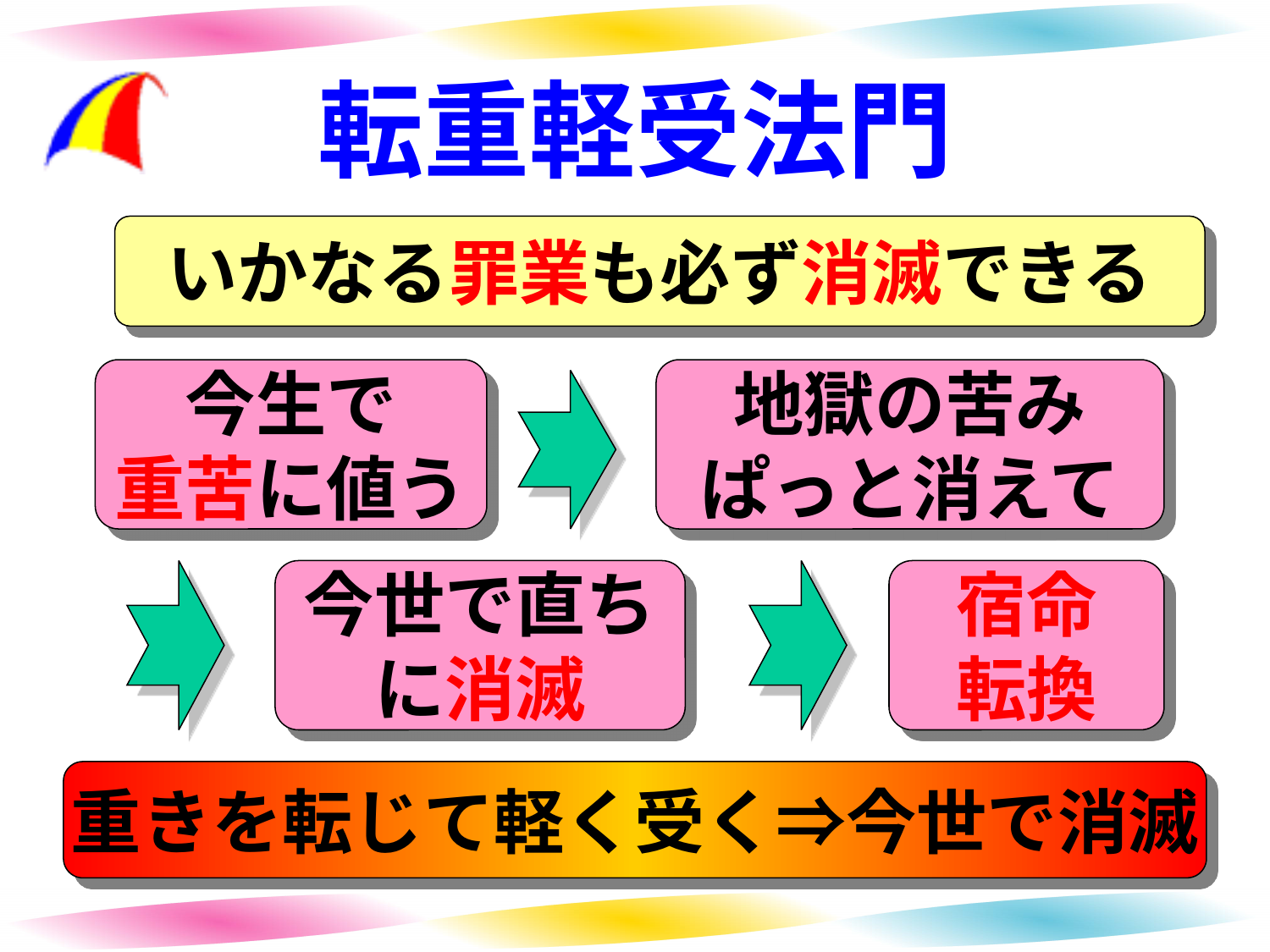

# 転重軽受法門
いかなる罪業も必ず消滅できる
今生で
重苦に値う
地獄の苦み
ぱっと消えて

今世で直ち
に消滅

宿命
転換
重きを転じて軽く受く⇒今世で消滅